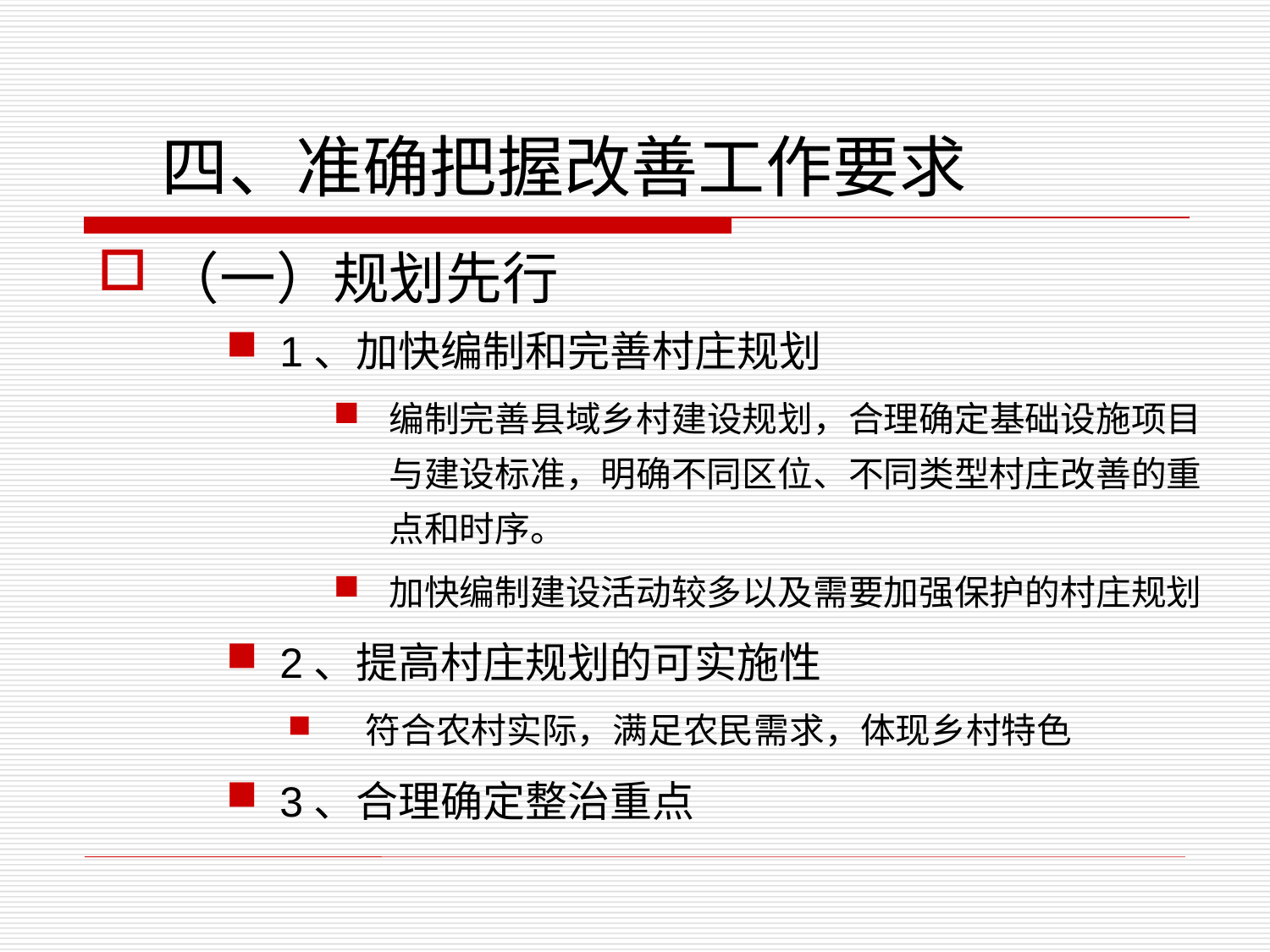

四、准确把握改善工作要求
（一）规划先行
1、加快编制和完善村庄规划
编制完善县域乡村建设规划，合理确定基础设施项目与建设标准，明确不同区位、不同类型村庄改善的重点和时序。
加快编制建设活动较多以及需要加强保护的村庄规划
2、提高村庄规划的可实施性
  符合农村实际，满足农民需求，体现乡村特色
3、合理确定整治重点